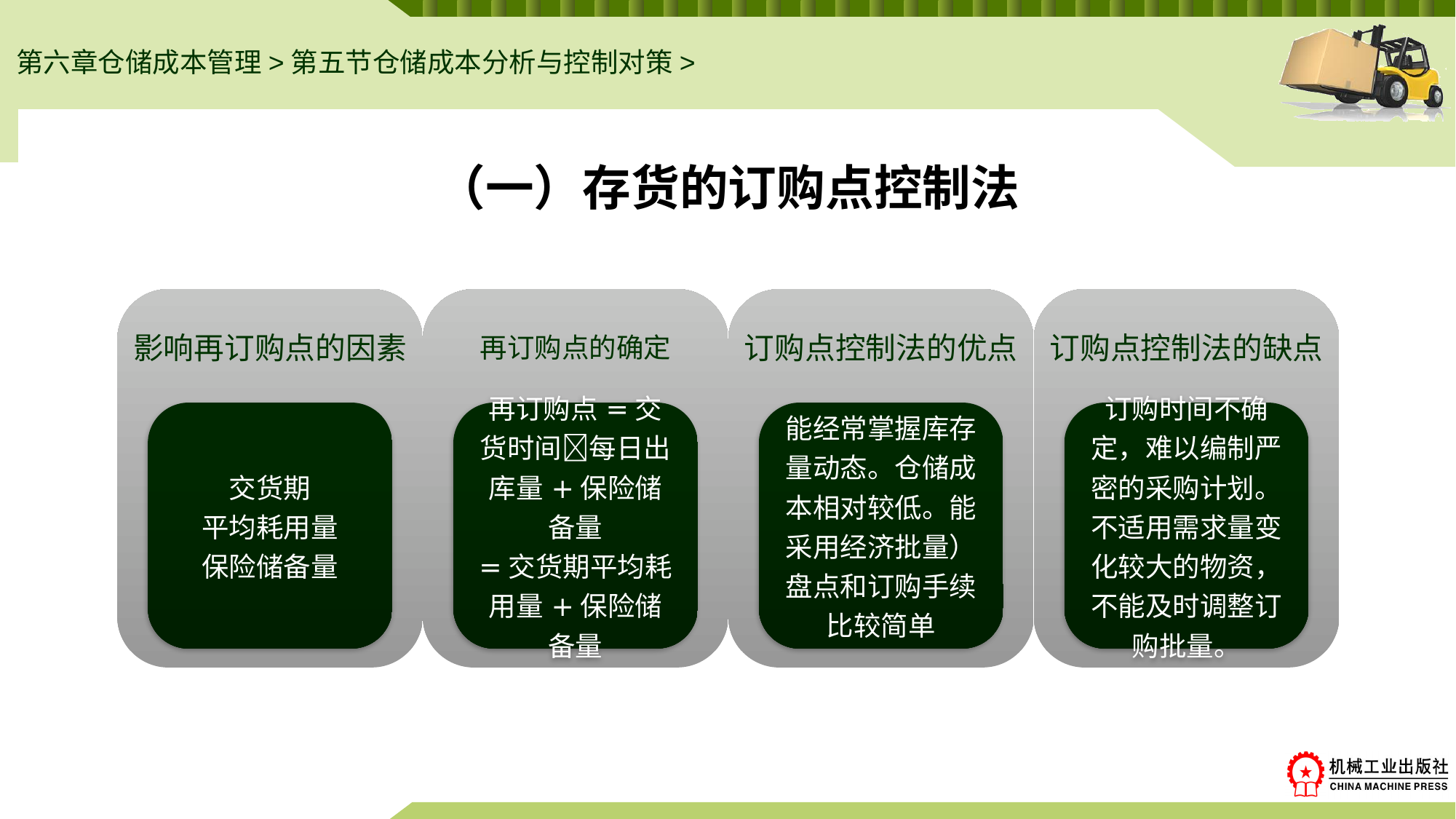

第六章仓储成本管理>第五节仓储成本分析与控制对策>
# （一）存货的订购点控制法
影响再订购点的因素
再订购点的确定
订购点控制法的优点
订购点控制法的缺点
再订购点=交货时间×每日出库量+保险储备量
=交货期平均耗用量+保险储备量
能经常掌握库存量动态。仓储成本相对较低。能采用经济批量）盘点和订购手续比较简单
订购时间不确定，难以编制严密的采购计划。不适用需求量变化较大的物资，不能及时调整订购批量。
交货期
平均耗用量
保险储备量